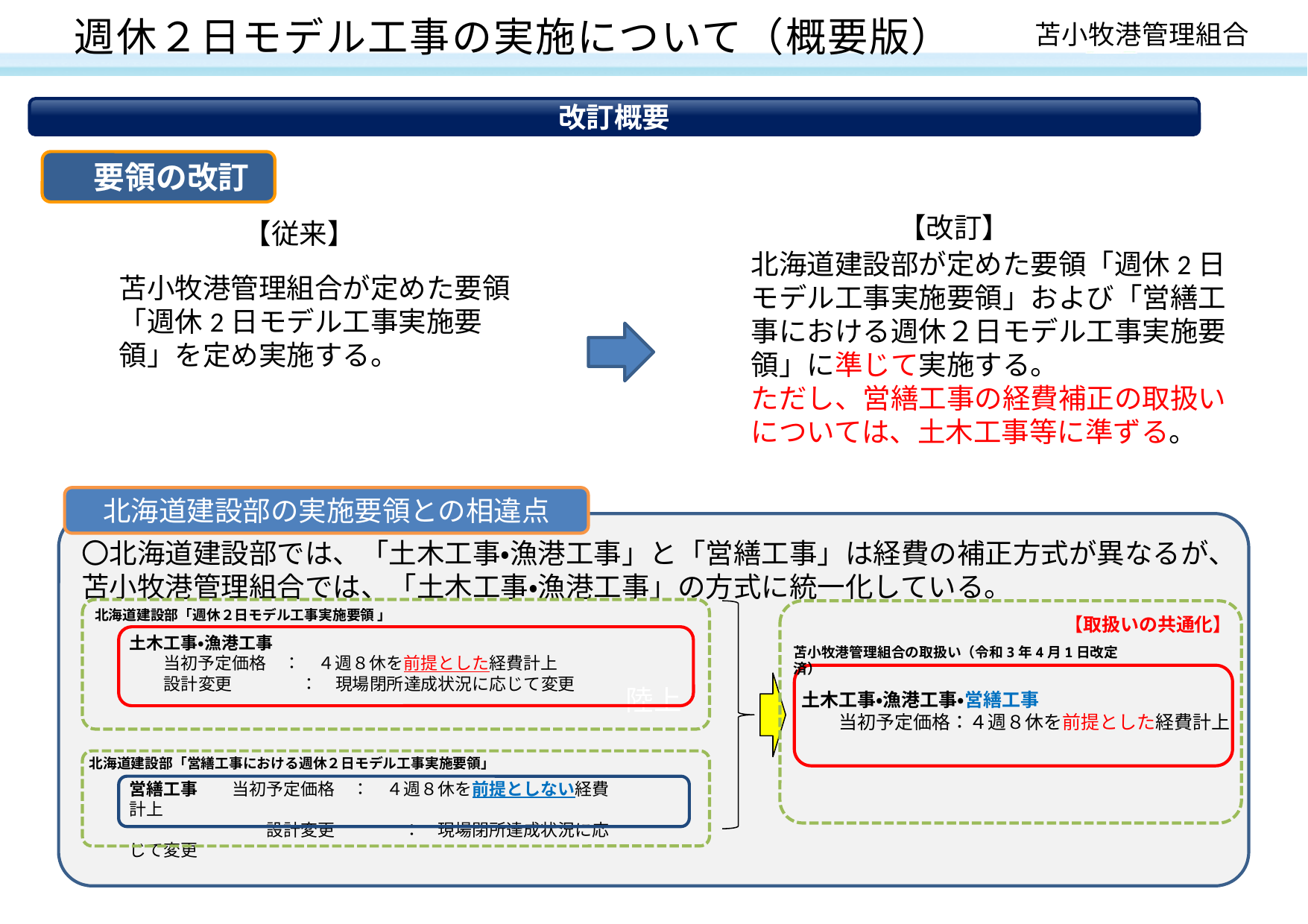

週休２日モデル工事の実施について（概要版）

苫小牧港管理組合
改訂概要
　 要領の改訂
【改訂】
【従来】
北海道建設部が定めた要領「週休2日モデル工事実施要領」および「営繕工事における週休２日モデル工事実施要領」に準じて実施する。
ただし、営繕工事の経費補正の取扱いについては、土木工事等に準ずる。
苫小牧港管理組合が定めた要領「週休2日モデル工事実施要領」を定め実施する。

北海道建設部の実施要領との相違点
陸上
〇北海道建設部では、「土木工事・漁港工事」と「営繕工事」は経費の補正方式が異なるが、苫小牧港管理組合では、「土木工事・漁港工事」の方式に統一化している。

北海道建設部「週休２日モデル工事実施要領 」

【取扱いの共通化】

土木工事・漁港工事
　　当初予定価格　：　４週８休を前提とした経費計上
　　設計変更　　　　：　現場閉所達成状況に応じて変更
苫小牧港管理組合の取扱い（令和3年4月1日改定済）

土木工事・漁港工事・営繕工事
　　当初予定価格：４週８休を前提とした経費計上
北海道建設部「営繕工事における週休２日モデル工事実施要領」

営繕工事　　当初予定価格　：　４週８休を前提としない経費計上
　　　　　　　　設計変更　　　　：　現場閉所達成状況に応じて変更